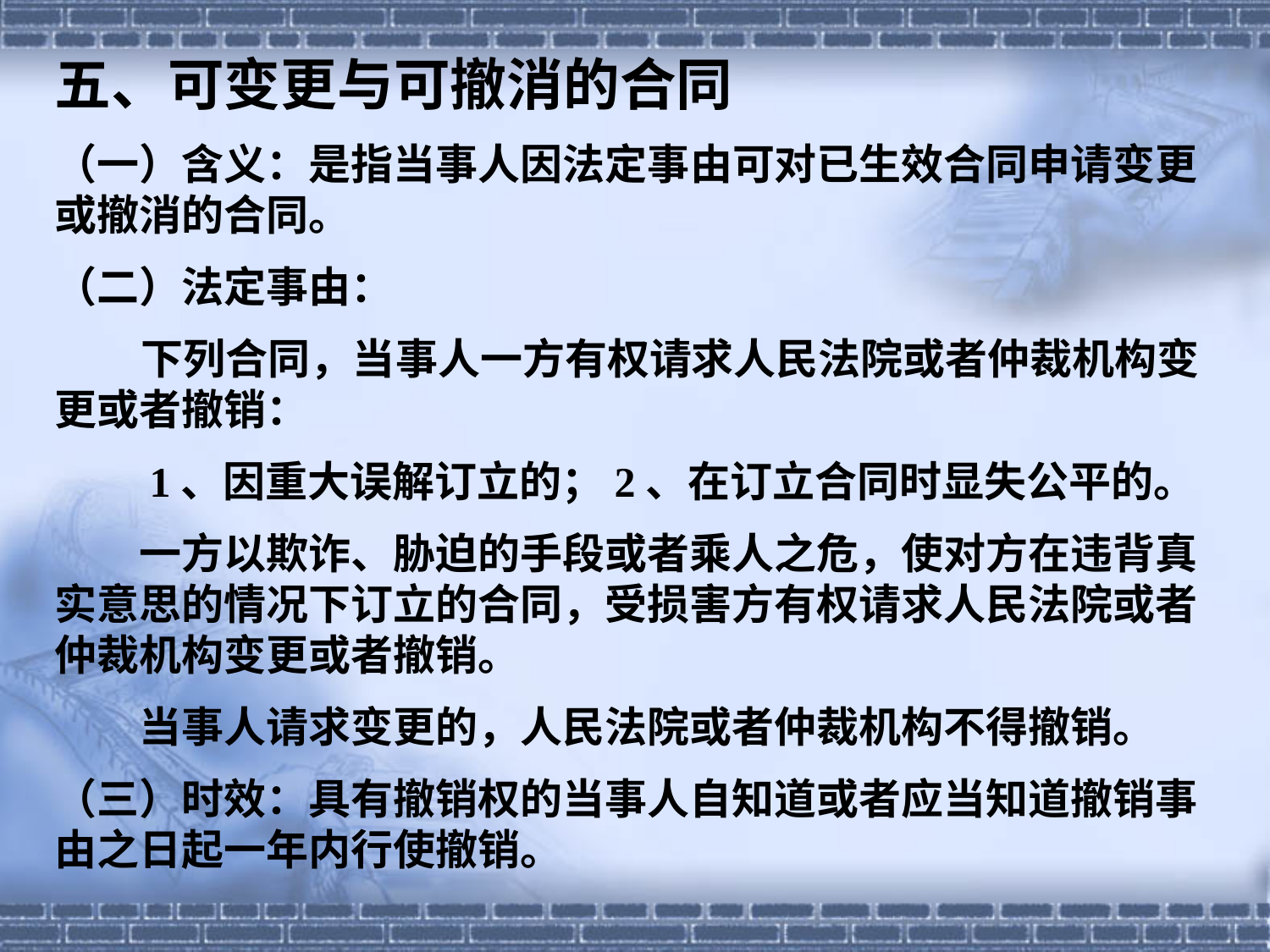

五、可变更与可撤消的合同
（一）含义：是指当事人因法定事由可对已生效合同申请变更或撤消的合同。
（二）法定事由：
        下列合同，当事人一方有权请求人民法院或者仲裁机构变更或者撤销：
　　1、因重大误解订立的；2、在订立合同时显失公平的。
　　一方以欺诈、胁迫的手段或者乘人之危，使对方在违背真实意思的情况下订立的合同，受损害方有权请求人民法院或者仲裁机构变更或者撤销。
　　当事人请求变更的，人民法院或者仲裁机构不得撤销。
（三）时效：具有撤销权的当事人自知道或者应当知道撤销事由之日起一年内行使撤销。